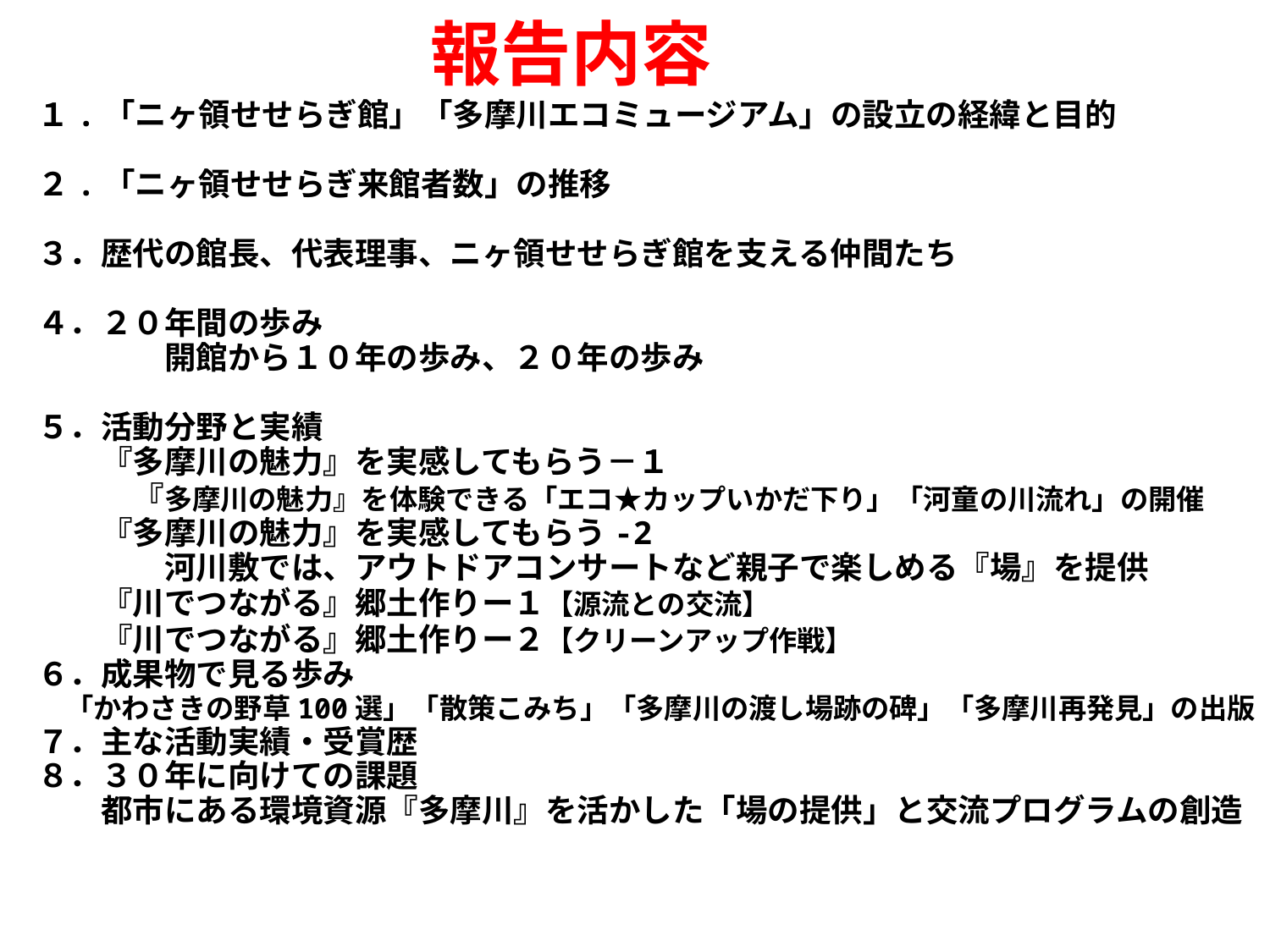

報告内容
#
１.「ニヶ領せせらぎ館」「多摩川エコミュージアム」の設立の経緯と目的

２.「ニヶ領せせらぎ来館者数」の推移

３．歴代の館長、代表理事、ニヶ領せせらぎ館を支える仲間たち

４．２０年間の歩み
　　　　開館から１０年の歩み、２０年の歩み

５．活動分野と実績
　　『多摩川の魅力』を実感してもらう－１
　　　『多摩川の魅力』を体験できる「エコ★カップいかだ下り」「河童の川流れ」の開催
　　『多摩川の魅力』を実感してもらう-2
　　　　河川敷では、アウトドアコンサートなど親子で楽しめる『場』を提供
　　『川でつながる』郷土作りー１【源流との交流】
　　『川でつながる』郷土作りー２【クリーンアップ作戦】
６．成果物で見る歩み
　「かわさきの野草100選」「散策こみち」「多摩川の渡し場跡の碑」「多摩川再発見」の出版
７．主な活動実績・受賞歴
８．３０年に向けての課題
　　都市にある環境資源『多摩川』を活かした「場の提供」と交流プログラムの創造